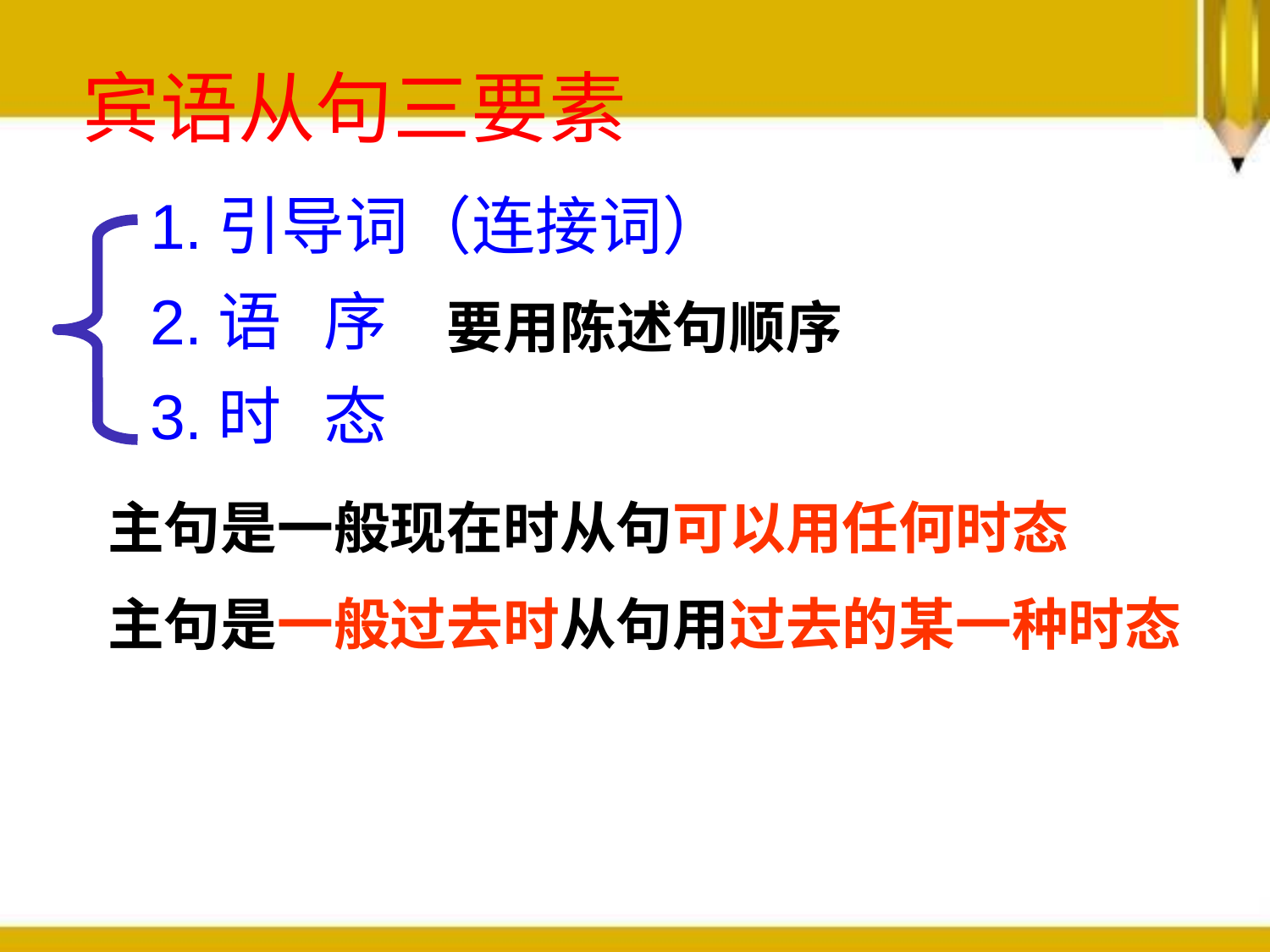

宾语从句三要素
1.引导词（连接词）
2.语   序
3.时   态

要用陈述句顺序
主句是一般现在时从句可以用任何时态
主句是一般过去时从句用过去的某一种时态